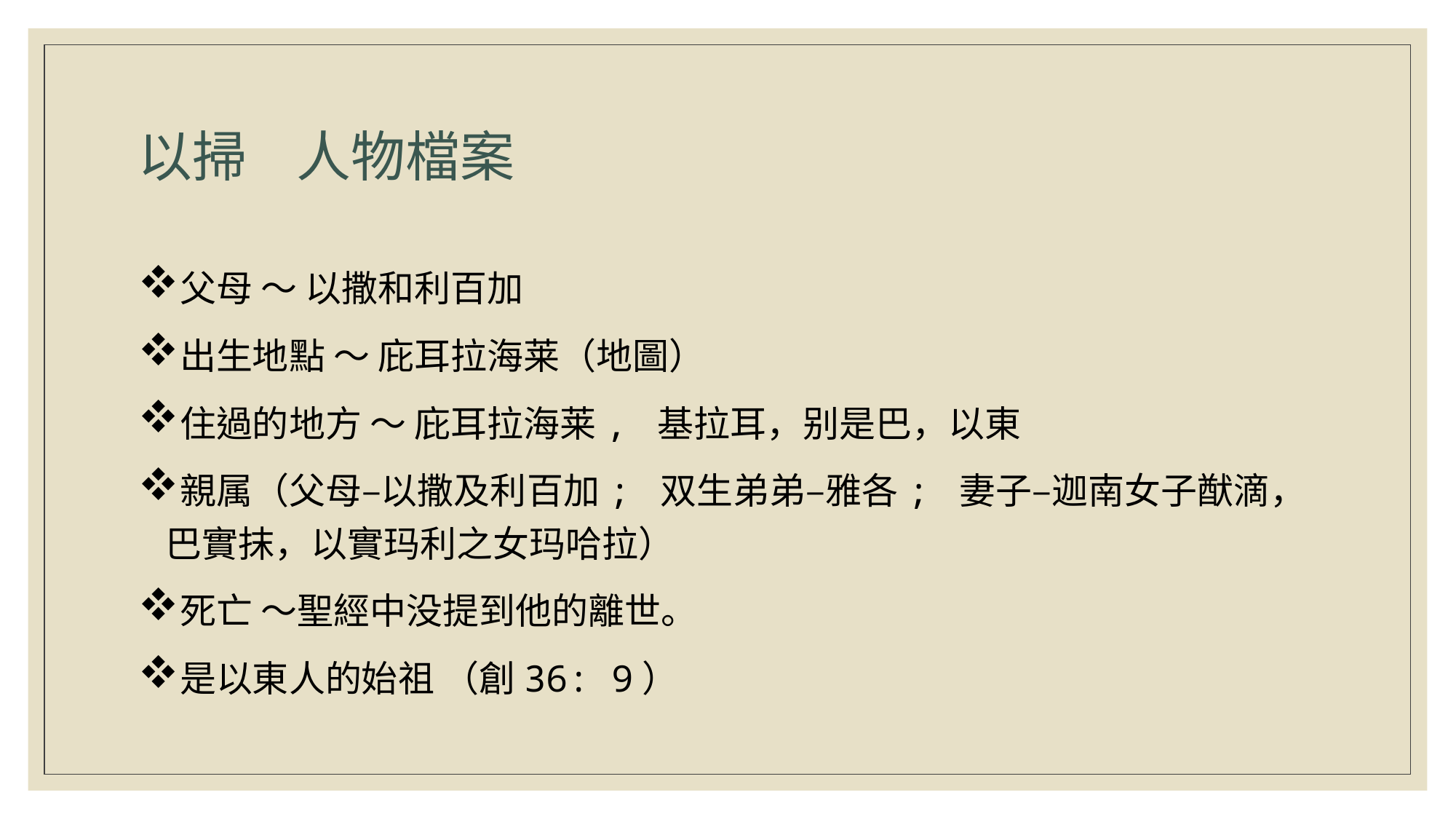

# 以掃    人物檔案
父母 ～ 以撒和利百加
出生地點 ～ 庇耳拉海莱（地圖）
住過的地方 ～ 庇耳拉海莱, 基拉耳，别是巴，以東
親属（父母–以撒及利百加; 双生弟弟–雅各; 妻子–迦南女子猷滴，巴實抹，以實玛利之女玛哈拉）
死亡 ～聖經中没提到他的離世。
是以東人的始祖 （創36: 9）